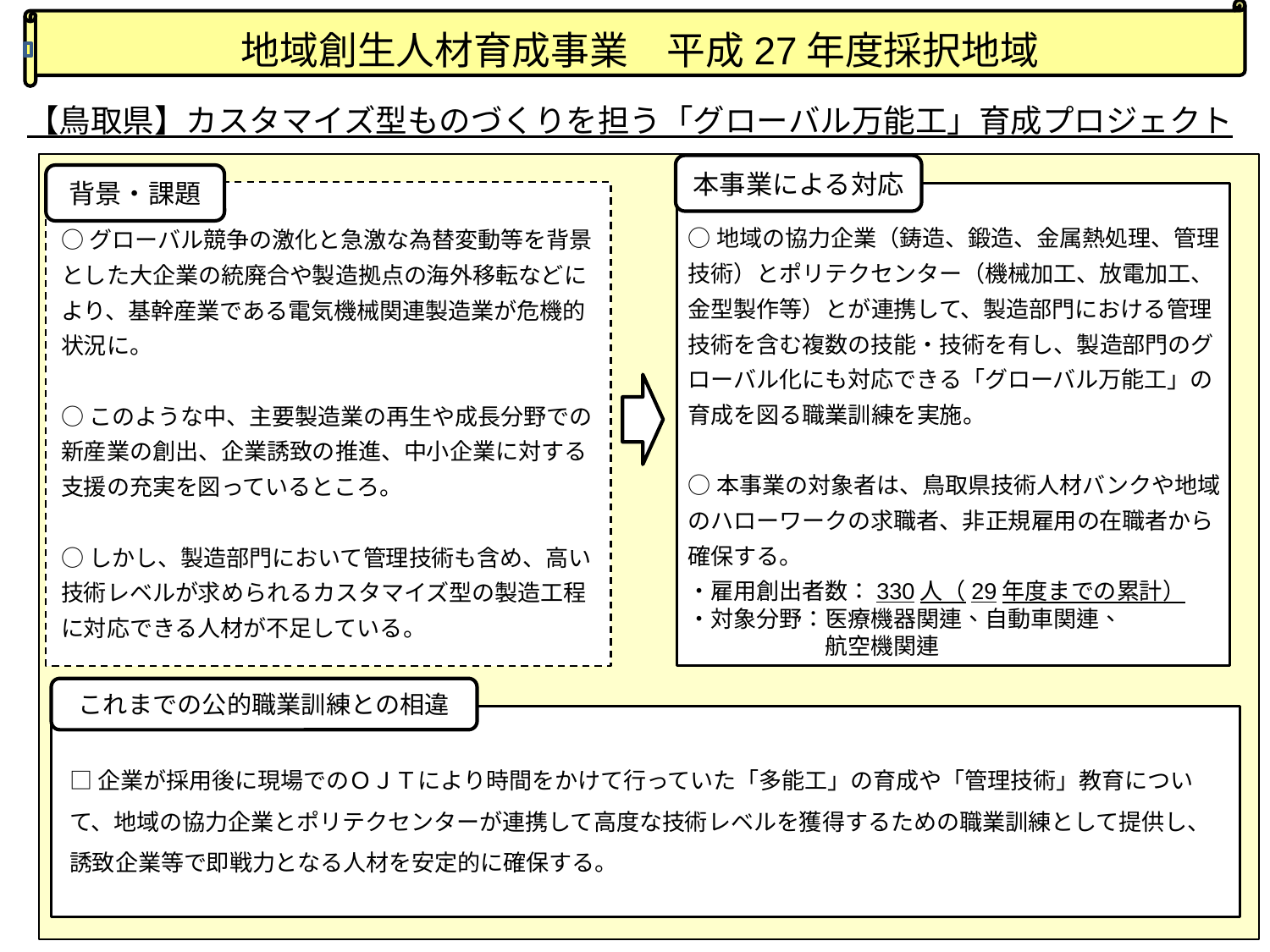

# 地域創生人材育成事業　平成27年度採択地域

 【鳥取県】カスタマイズ型ものづくりを担う「グローバル万能工」育成プロジェクト

本事業による対応
背景・課題

○地域の協力企業（鋳造、鍛造、金属熱処理、管理技術）とポリテクセンター（機械加工、放電加工、金型製作等）とが連携して、製造部門における管理技術を含む複数の技能・技術を有し、製造部門のグローバル化にも対応できる「グローバル万能工」の育成を図る職業訓練を実施。

○本事業の対象者は、鳥取県技術人材バンクや地域のハローワークの求職者、非正規雇用の在職者から確保する。
・雇用創出者数：330人（29年度までの累計）
・対象分野：医療機器関連、自動車関連、
　　　　　　航空機関連
○グローバル競争の激化と急激な為替変動等を背景とした大企業の統廃合や製造拠点の海外移転などにより、基幹産業である電気機械関連製造業が危機的状況に。

○このような中、主要製造業の再生や成長分野での新産業の創出、企業誘致の推進、中小企業に対する支援の充実を図っているところ。

○しかし、製造部門において管理技術も含め、高い技術レベルが求められるカスタマイズ型の製造工程に対応できる人材が不足している。

これまでの公的職業訓練との相違

□企業が採用後に現場でのＯＪＴにより時間をかけて行っていた「多能工」の育成や「管理技術」教育について、地域の協力企業とポリテクセンターが連携して高度な技術レベルを獲得するための職業訓練として提供し、誘致企業等で即戦力となる人材を安定的に確保する。